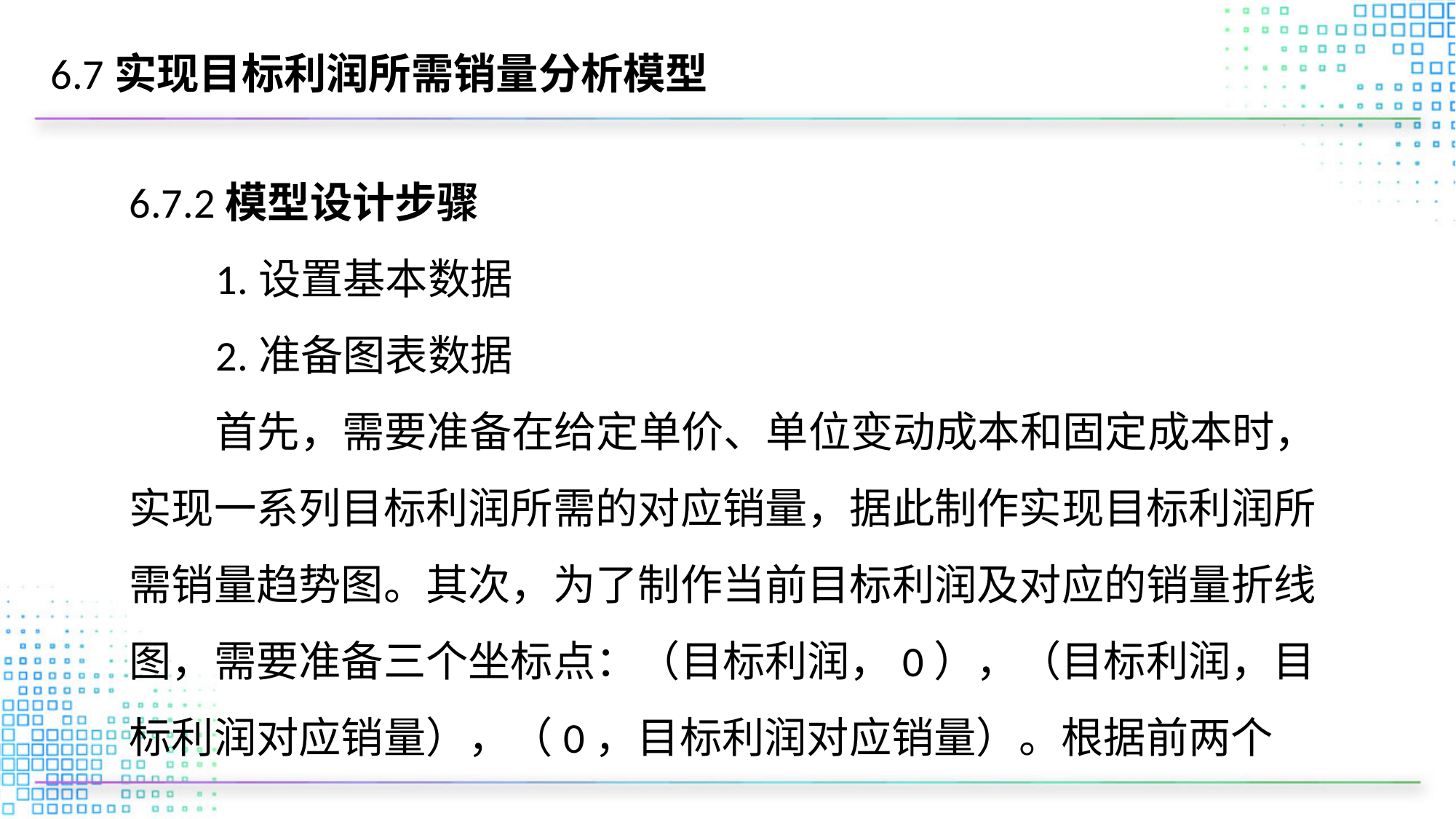

# 6.7实现目标利润所需销量分析模型
6.7.2模型设计步骤
         1.设置基本数据
         2.准备图表数据
        首先，需要准备在给定单价、单位变动成本和固定成本时，实现一系列目标利润所需的对应销量，据此制作实现目标利润所需销量趋势图。其次，为了制作当前目标利润及对应的销量折线图，需要准备三个坐标点：（目标利润，0），（目标利润，目标利润对应销量），（0，目标利润对应销量）。根据前两个